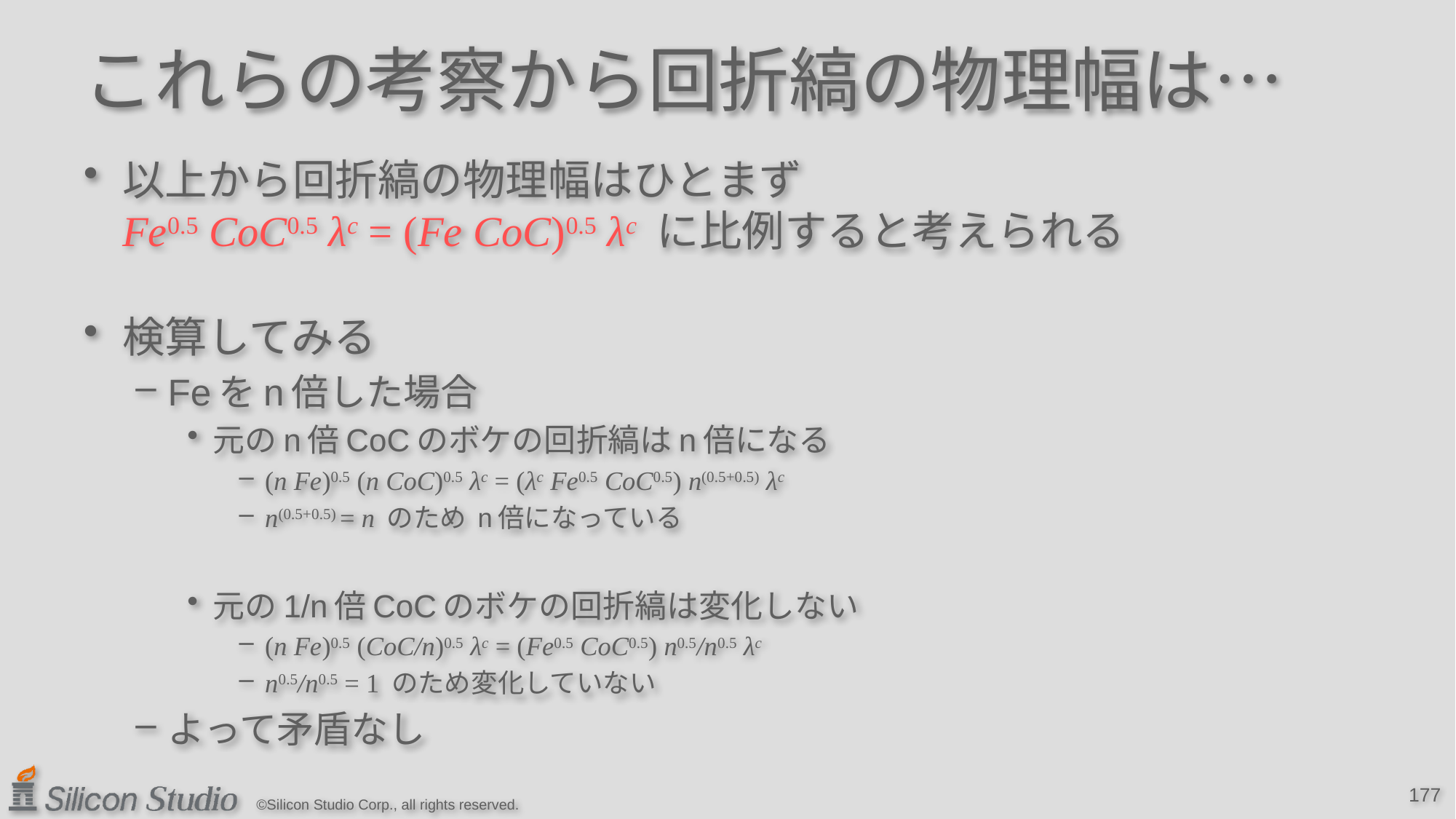

# これらの考察から回折縞の物理幅は…
以上から回折縞の物理幅はひとまず
Fe0.5 CoC0.5 λc = (Fe CoC)0.5 λc に比例すると考えられる

検算してみる
Feをn倍した場合
元のn倍CoCのボケの回折縞はn倍になる
(n Fe)0.5 (n CoC)0.5 λc = (λc Fe0.5 CoC0.5) n(0.5+0.5) λc
n(0.5+0.5) = n のため n倍になっている

元の1/n倍CoCのボケの回折縞は変化しない
(n Fe)0.5 (CoC/n)0.5 λc = (Fe0.5 CoC0.5) n0.5/n0.5 λc
n0.5/n0.5 = 1 のため変化していない
よって矛盾なし